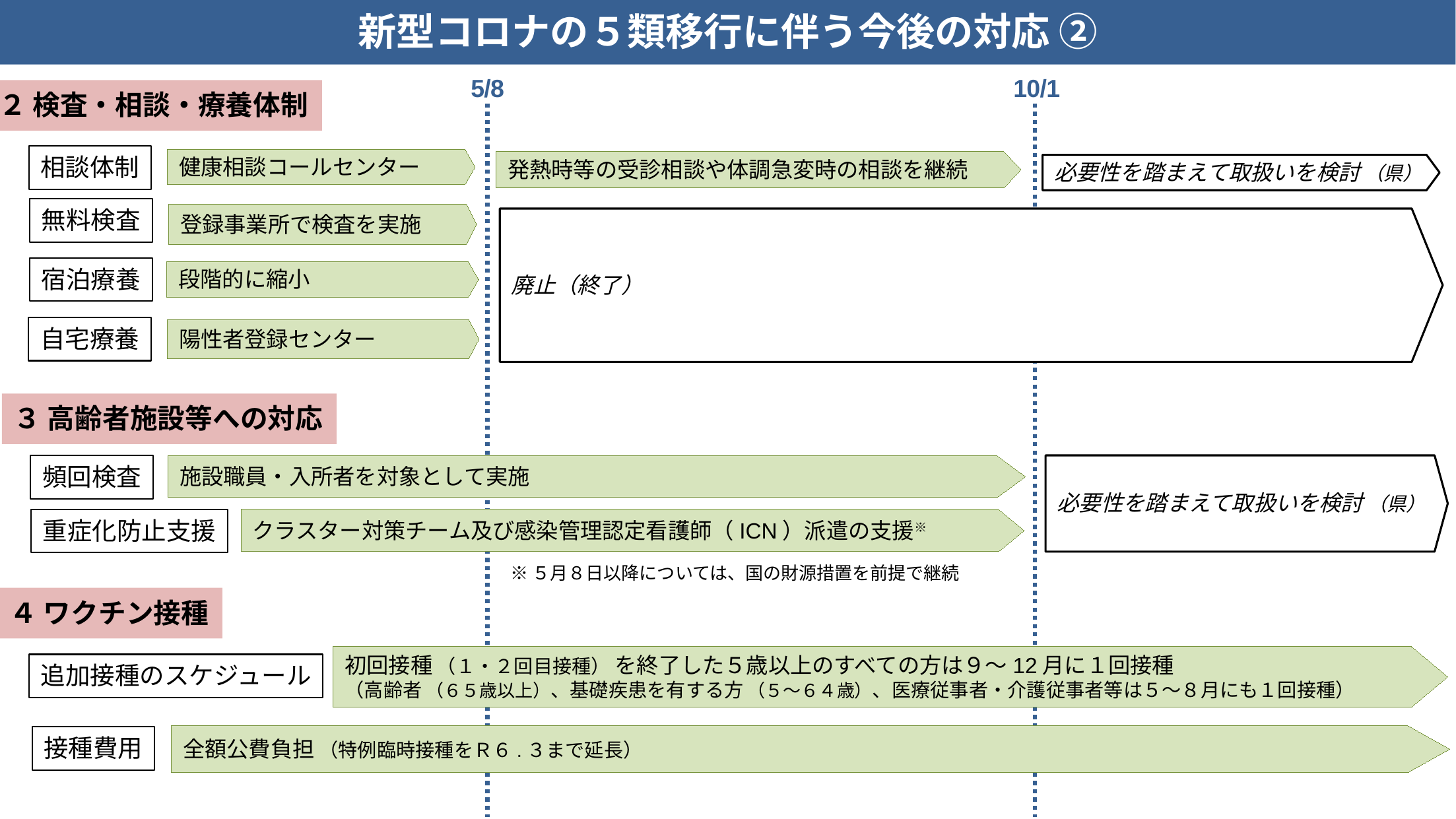

新型コロナの５類移行に伴う今後の対応 ②
5/8	　　 10/1
２ 検査・相談・療養体制
相談体制
健康相談コールセンター
発熱時等の受診相談や体調急変時の相談を継続
必要性を踏まえて取扱いを検討 （県）
無料検査
登録事業所で検査を実施
廃止（終了）
宿泊療養
段階的に縮小
自宅療養
陽性者登録センター
３ 高齢者施設等への対応
必要性を踏まえて取扱いを検討 （県）
頻回検査
施設職員・入所者を対象として実施
重症化防止支援
クラスター対策チーム及び感染管理認定看護師（ICN）派遣の支援※
※５月８日以降については、国の財源措置を前提で継続
４ ワクチン接種
初回接種 （１・２回目接種） を終了した５歳以上のすべての方は９～12月に１回接種
（高齢者 （６５歳以上）、基礎疾患を有する方 （５～６４歳）、医療従事者・介護従事者等は５～８月にも１回接種）
追加接種のスケジュール
接種費用
全額公費負担 （特例臨時接種をＲ６.３まで延長）